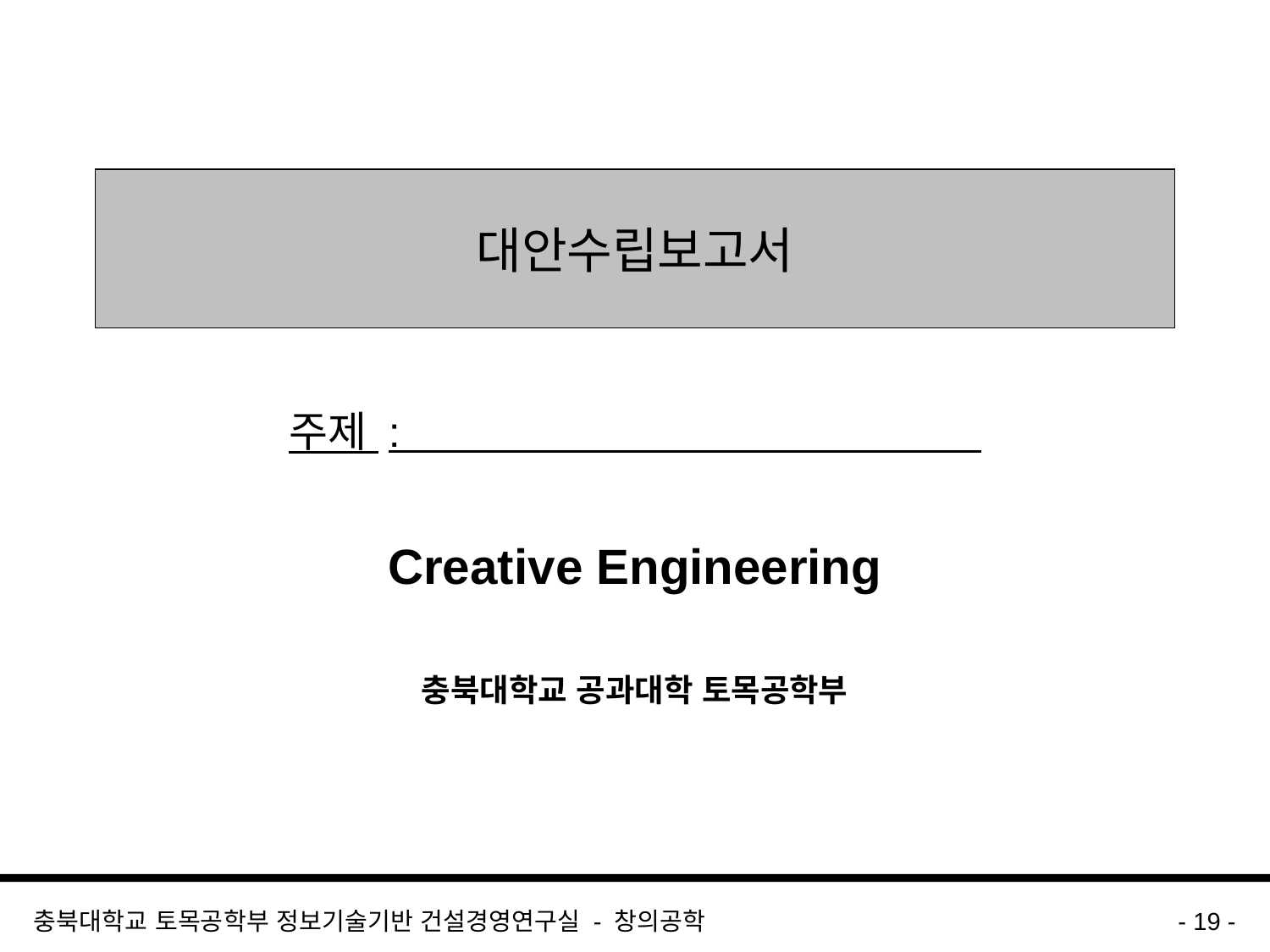

대안수립보고서
주제 :
Creative Engineering

충북대학교 공과대학 토목공학부
충북대학교 토목공학부 정보기술기반 건설경영연구실 - 창의공학
- 19 -